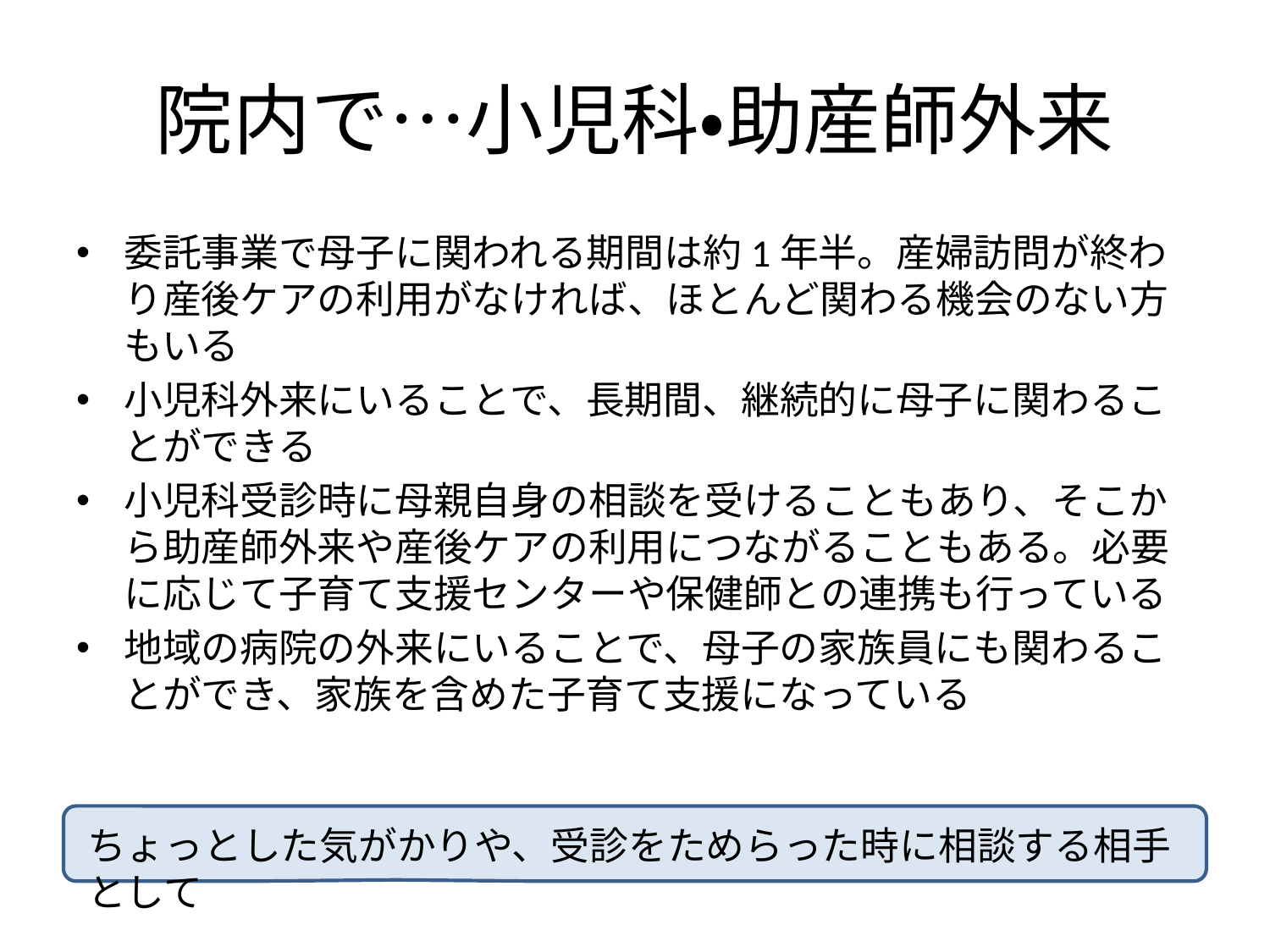

# 院内で…小児科・助産師外来
委託事業で母子に関われる期間は約1年半。産婦訪問が終わり産後ケアの利用がなければ、ほとんど関わる機会のない方もいる
小児科外来にいることで、長期間、継続的に母子に関わることができる
小児科受診時に母親自身の相談を受けることもあり、そこから助産師外来や産後ケアの利用につながることもある。必要に応じて子育て支援センターや保健師との連携も行っている
地域の病院の外来にいることで、母子の家族員にも関わることができ、家族を含めた子育て支援になっている

ちょっとした気がかりや、受診をためらった時に相談する相手として